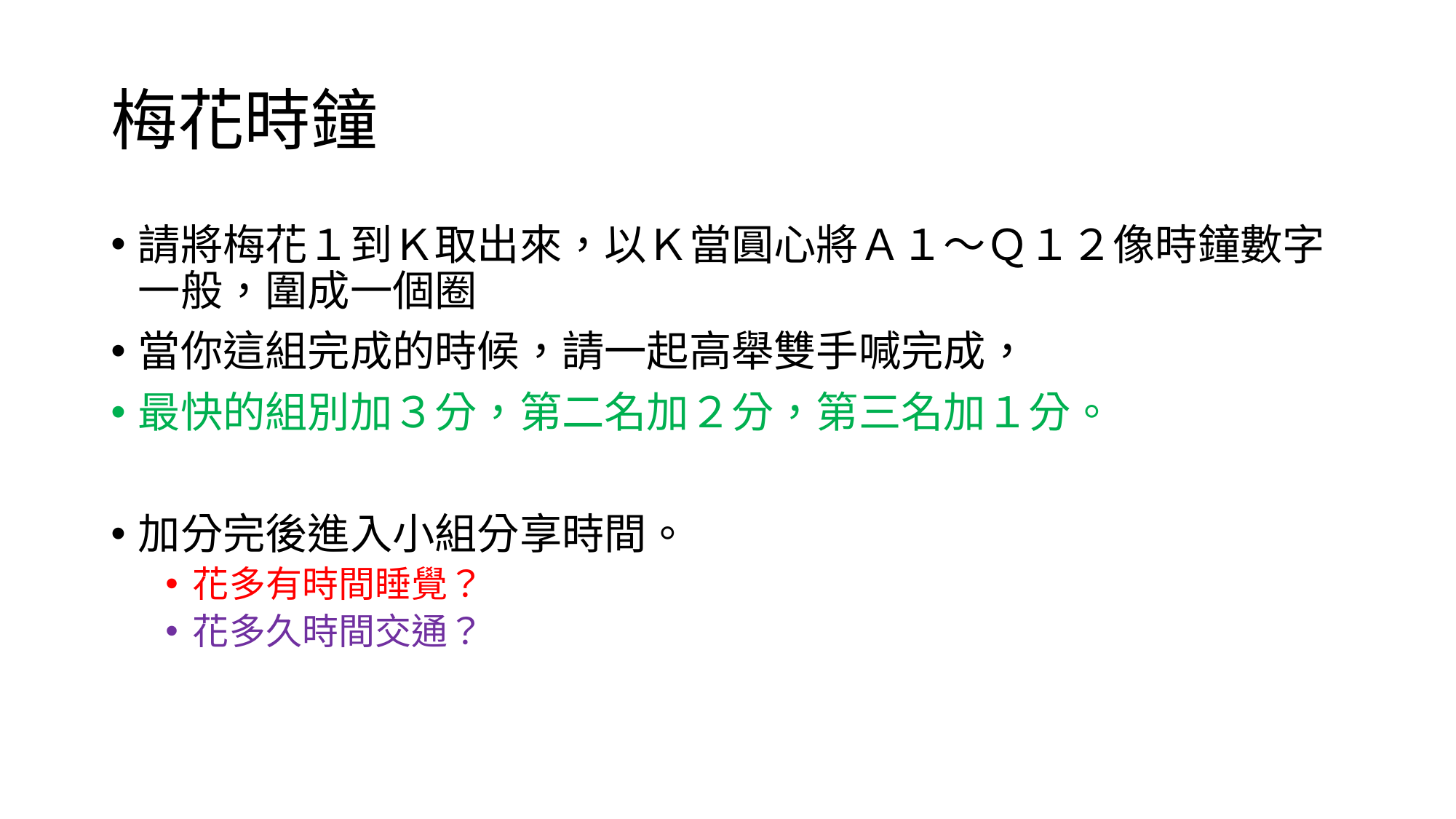

# 梅花時鐘
請將梅花１到Ｋ取出來，以Ｋ當圓心將Ａ１～Ｑ１２像時鐘數字一般，圍成一個圈
當你這組完成的時候，請一起高舉雙手喊完成，
最快的組別加３分，第二名加２分，第三名加１分。

加分完後進入小組分享時間。
花多有時間睡覺？
花多久時間交通？